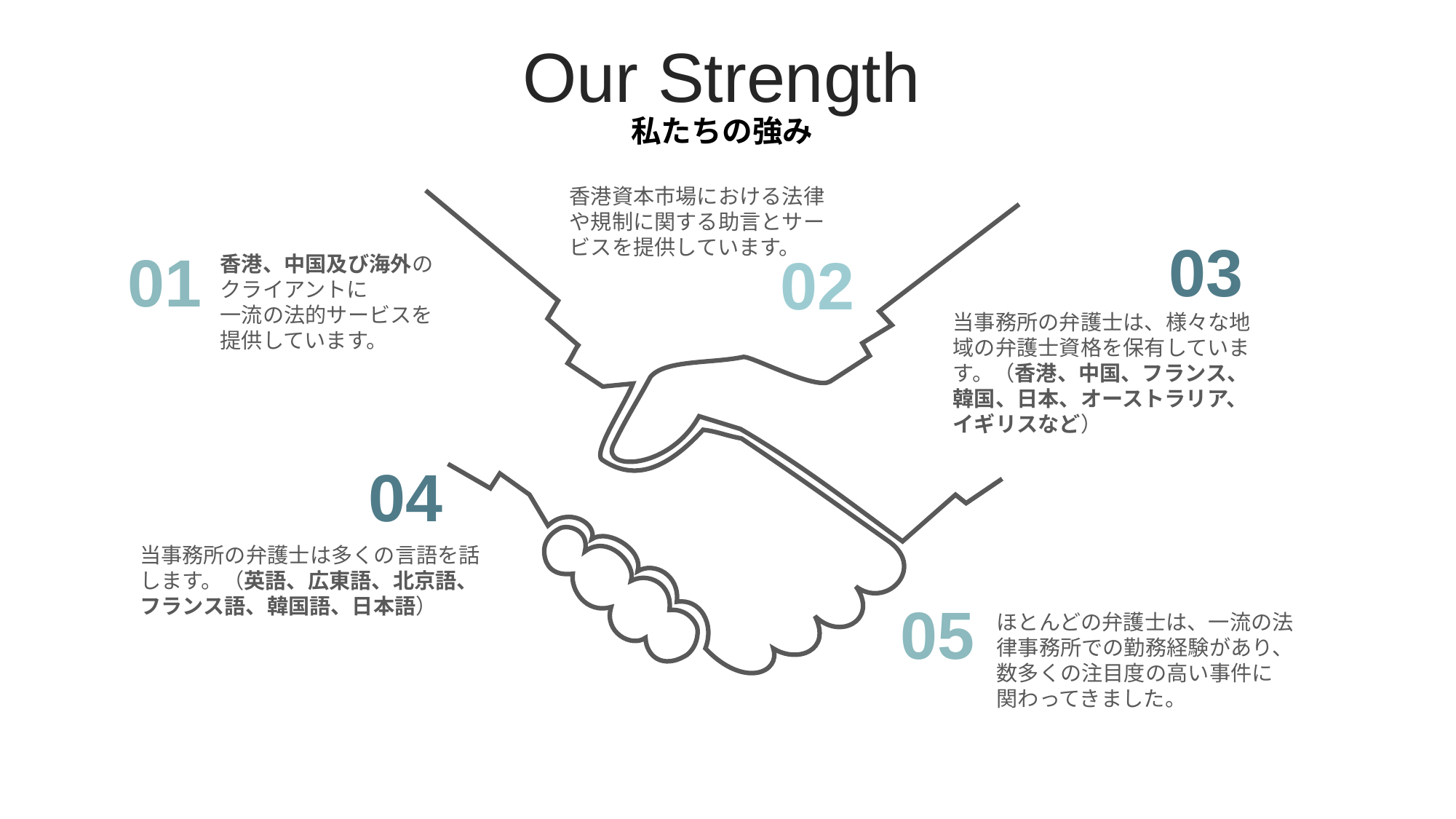

Our Strength
私たちの強み
香港資本市場における法律や規制に関する助言とサービスを提供しています。

03
01
02
香港、中国及び海外のクライアントに
一流の法的サービスを提供しています。
当事務所の弁護士は、様々な地域の弁護士資格を保有しています。（香港、中国、フランス、韓国、日本、オーストラリア、イギリスなど）
04
当事務所の弁護士は多くの言語を話します。（英語、広東語、北京語、
フランス語、韓国語、日本語）
05
ほとんどの弁護士は、一流の法律事務所での勤務経験があり、数多くの注目度の高い事件に関わってきました。